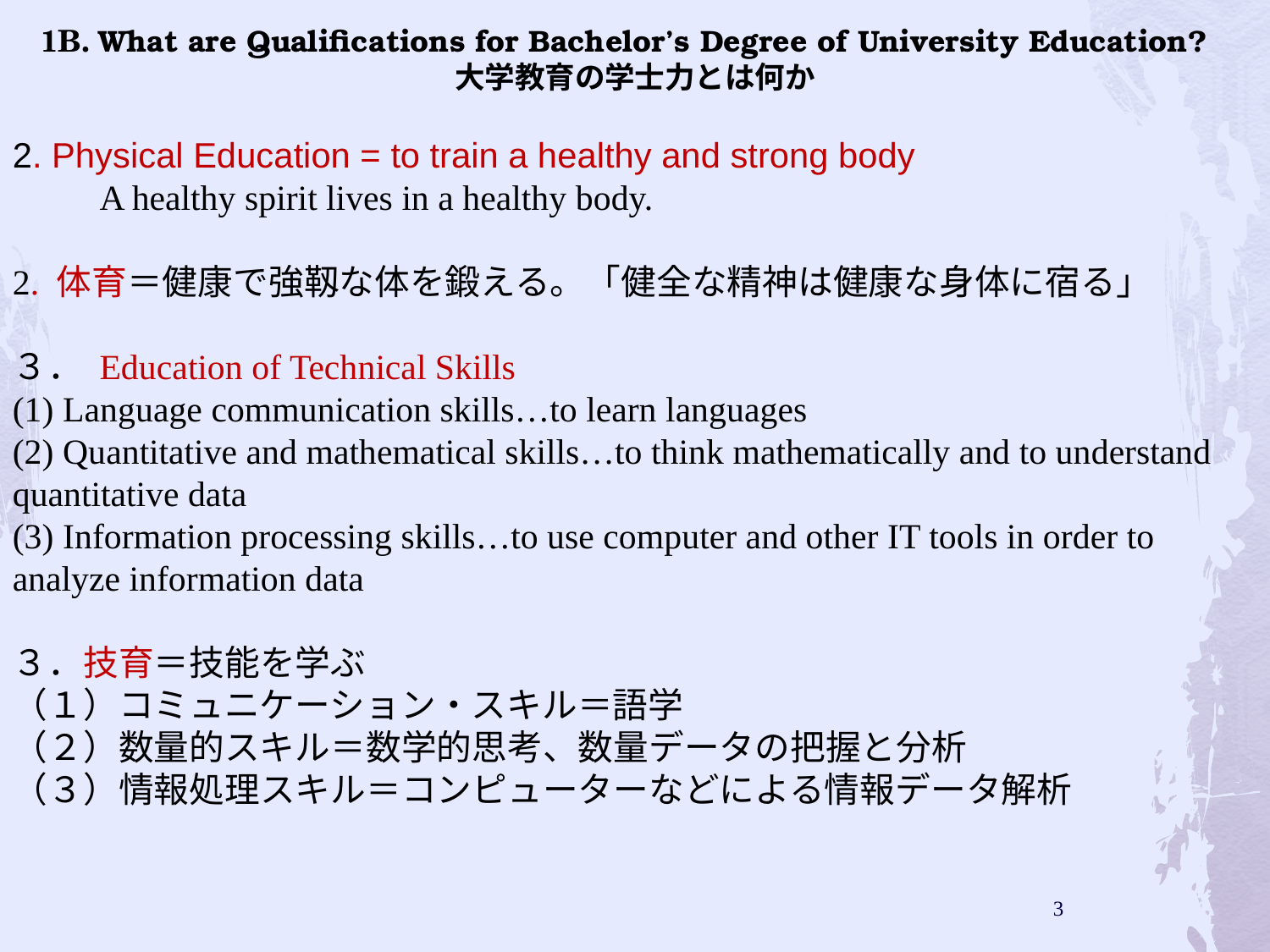

# 1B. What are Qualifications for Bachelor’s Degree of University Education? 大学教育の学士力とは何か
2. Physical Education = to train a healthy and strong body
　　 A healthy spirit lives in a healthy body.

2. 体育＝健康で強靱な体を鍛える。「健全な精神は健康な身体に宿る」

３． Education of Technical Skills
(1) Language communication skills…to learn languages
(2) Quantitative and mathematical skills…to think mathematically and to understand quantitative data
(3) Information processing skills…to use computer and other IT tools in order to analyze information data

３．技育＝技能を学ぶ
（１）コミュニケーション・スキル＝語学
（２）数量的スキル＝数学的思考、数量データの把握と分析
（３）情報処理スキル＝コンピューターなどによる情報データ解析

3